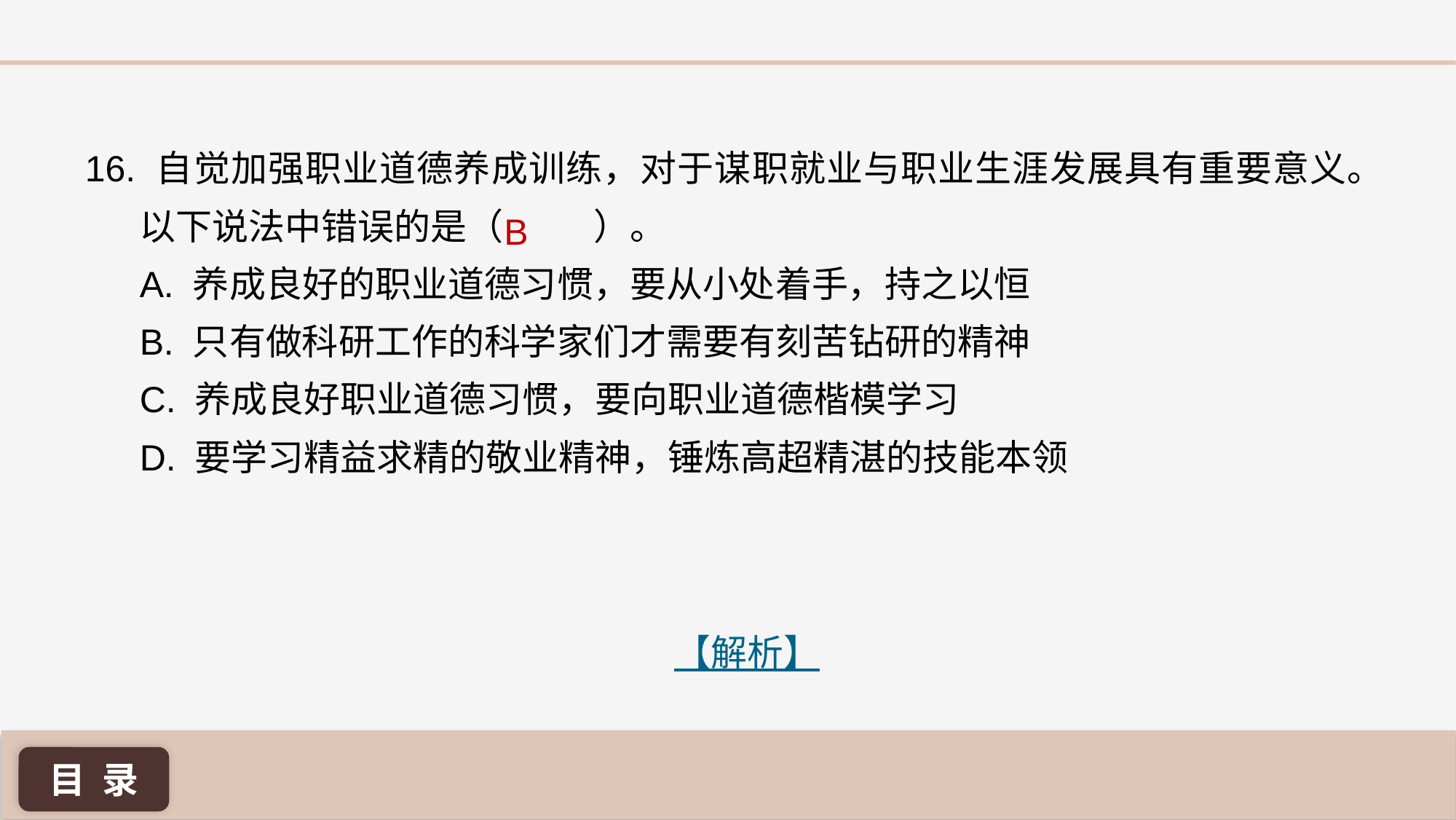

16. 自觉加强职业道德养成训练，对于谋职就业与职业生涯发展具有重要意义。以下说法中错误的是（           ）。
A. 养成良好的职业道德习惯，要从小处着手，持之以恒
B. 只有做科研工作的科学家们才需要有刻苦钻研的精神
C. 养成良好职业道德习惯，要向职业道德楷模学习
D. 要学习精益求精的敬业精神，锤炼高超精湛的技能本领
B
【解析】